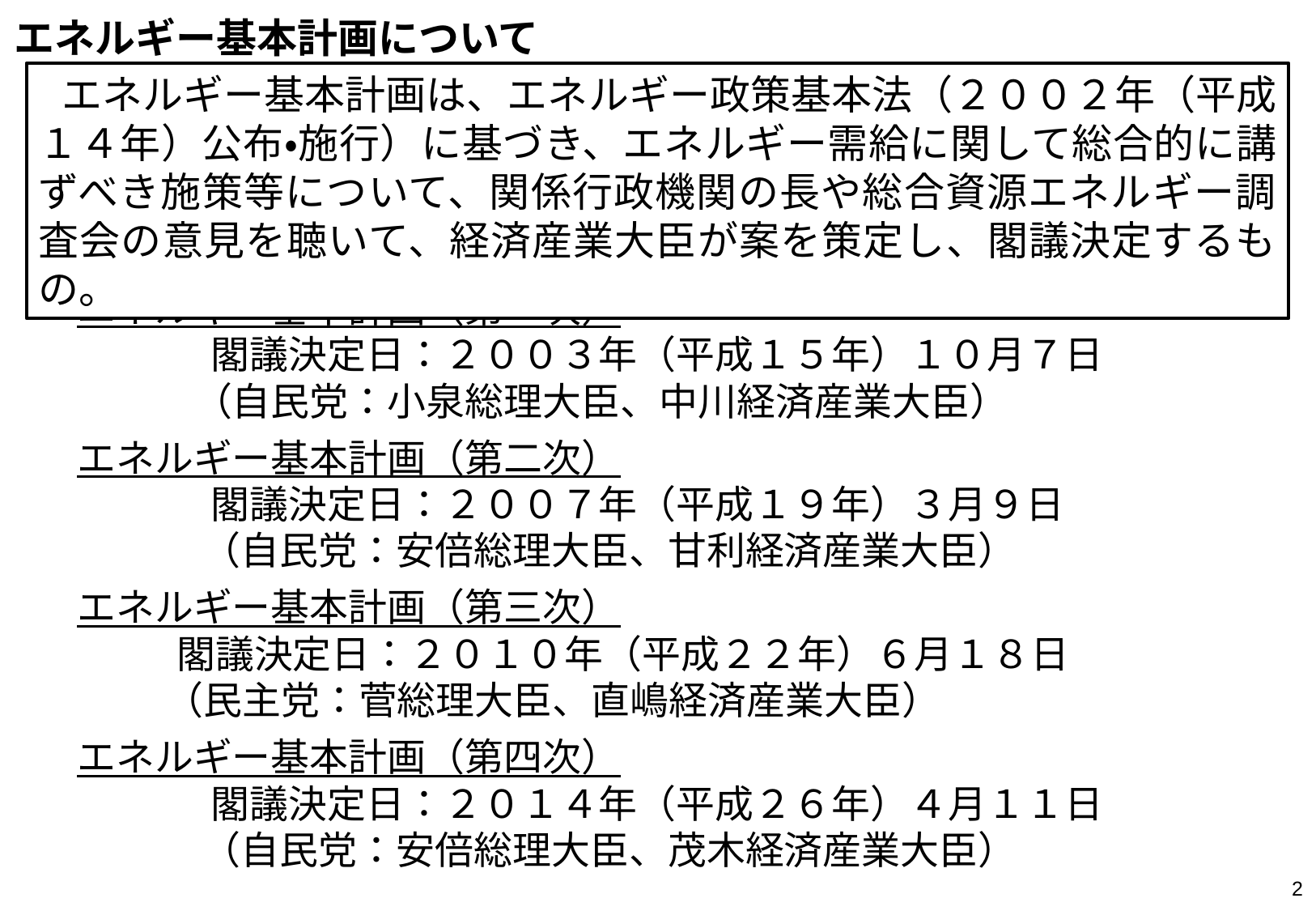

エネルギー基本計画について
エネルギー基本計画は、エネルギー政策基本法（２００２年（平成１４年）公布・施行）に基づき、エネルギー需給に関して総合的に講ずべき施策等について、関係行政機関の長や総合資源エネルギー調査会の意見を聴いて、経済産業大臣が案を策定し、閣議決定するもの。
エネルギー基本計画（第一次）
　　　  閣議決定日：２００３年（平成１５年）１０月７日
　　　（自民党：小泉総理大臣、中川経済産業大臣）
エネルギー基本計画（第二次）
　　　  閣議決定日：２００７年（平成１９年）３月９日
　　　 （自民党：安倍総理大臣、甘利経済産業大臣）
エネルギー基本計画（第三次）
　       閣議決定日：２０１０年（平成２２年）６月１８日
         （民主党：菅総理大臣、直嶋経済産業大臣）
エネルギー基本計画（第四次）
　　　  閣議決定日：２０１４年（平成２６年）４月１１日
　　　 （自民党：安倍総理大臣、茂木経済産業大臣）
2